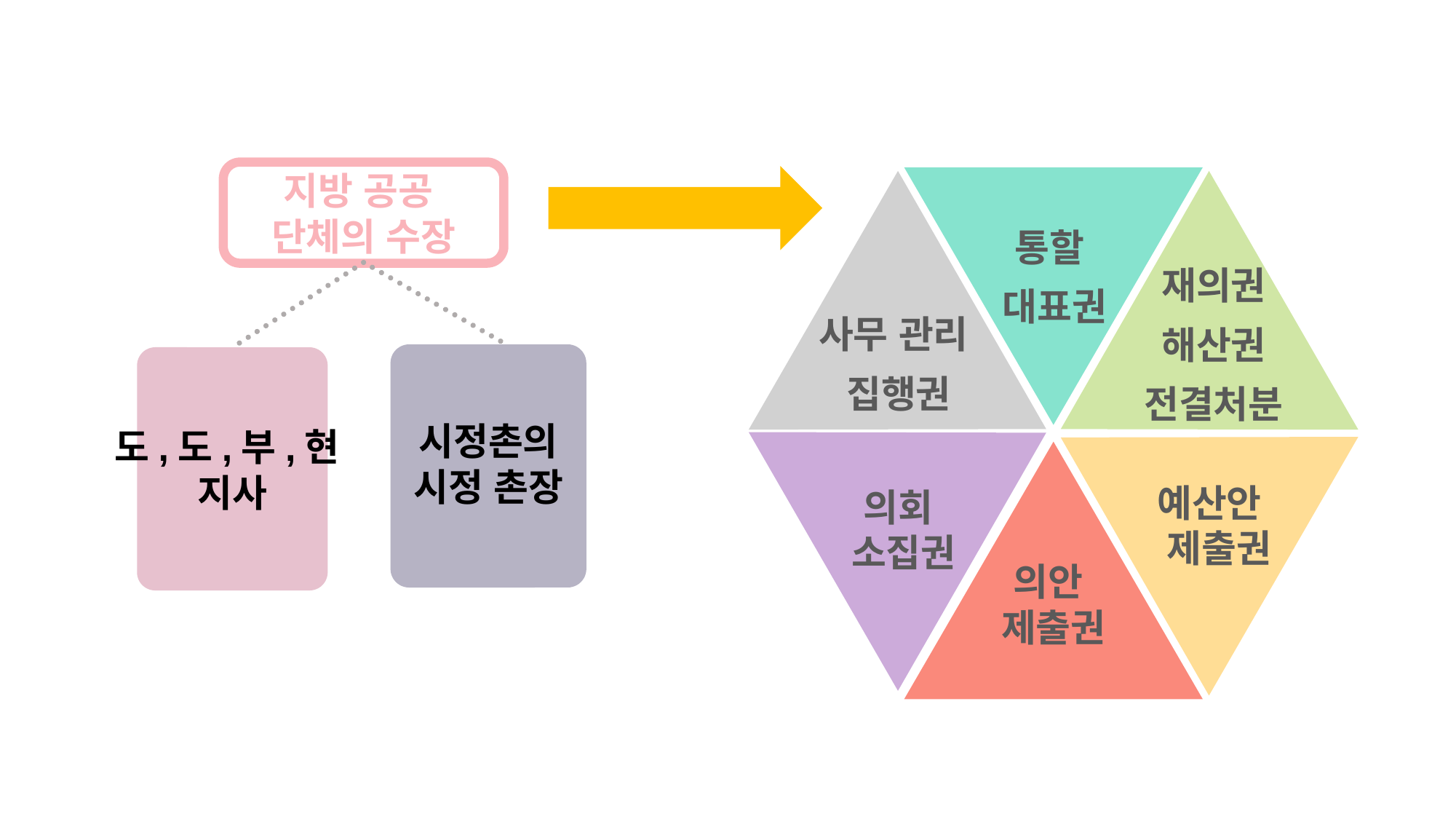

지방 공공
단체의 수장

통할
대표권

재의권
해산권
전결처분
사무 관리  집행권

시정촌의
시정 촌장
도,도,부,현
지사

예산안
 제출권
의회
소집권
의안
제출권